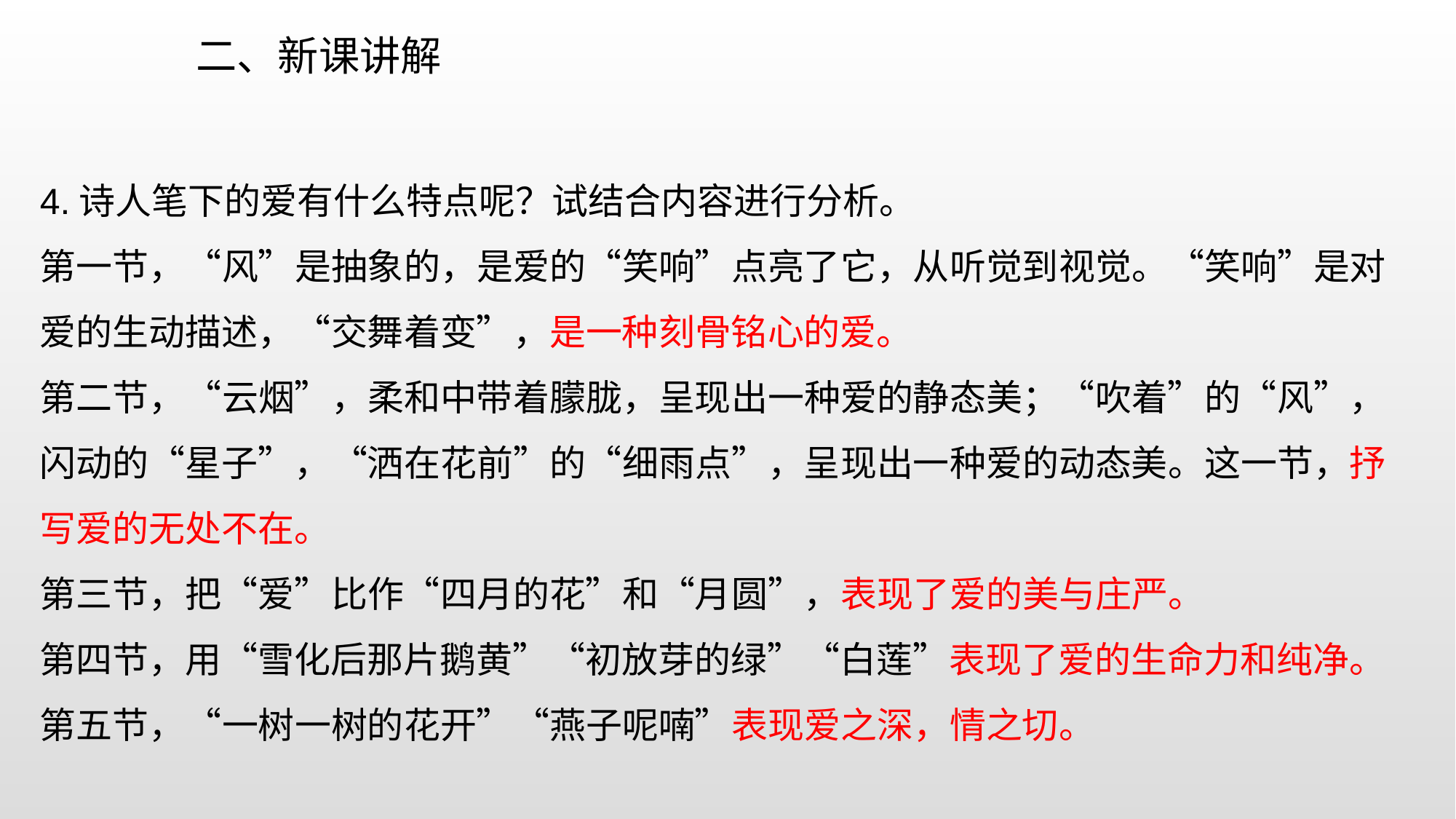

二、新课讲解

4.诗人笔下的爱有什么特点呢？试结合内容进行分析。
第一节，“风”是抽象的，是爱的“笑响”点亮了它，从听觉到视觉。“笑响”是对爱的生动描述，“交舞着变”，是一种刻骨铭心的爱。
第二节，“云烟”，柔和中带着朦胧，呈现出一种爱的静态美；“吹着”的“风”，闪动的“星子”，“洒在花前”的“细雨点”，呈现出一种爱的动态美。这一节，抒写爱的无处不在。
第三节，把“爱”比作“四月的花”和“月圆”，表现了爱的美与庄严。
第四节，用“雪化后那片鹅黄”“初放芽的绿”“白莲”表现了爱的生命力和纯净。
第五节，“一树一树的花开”“燕子呢喃”表现爱之深，情之切。